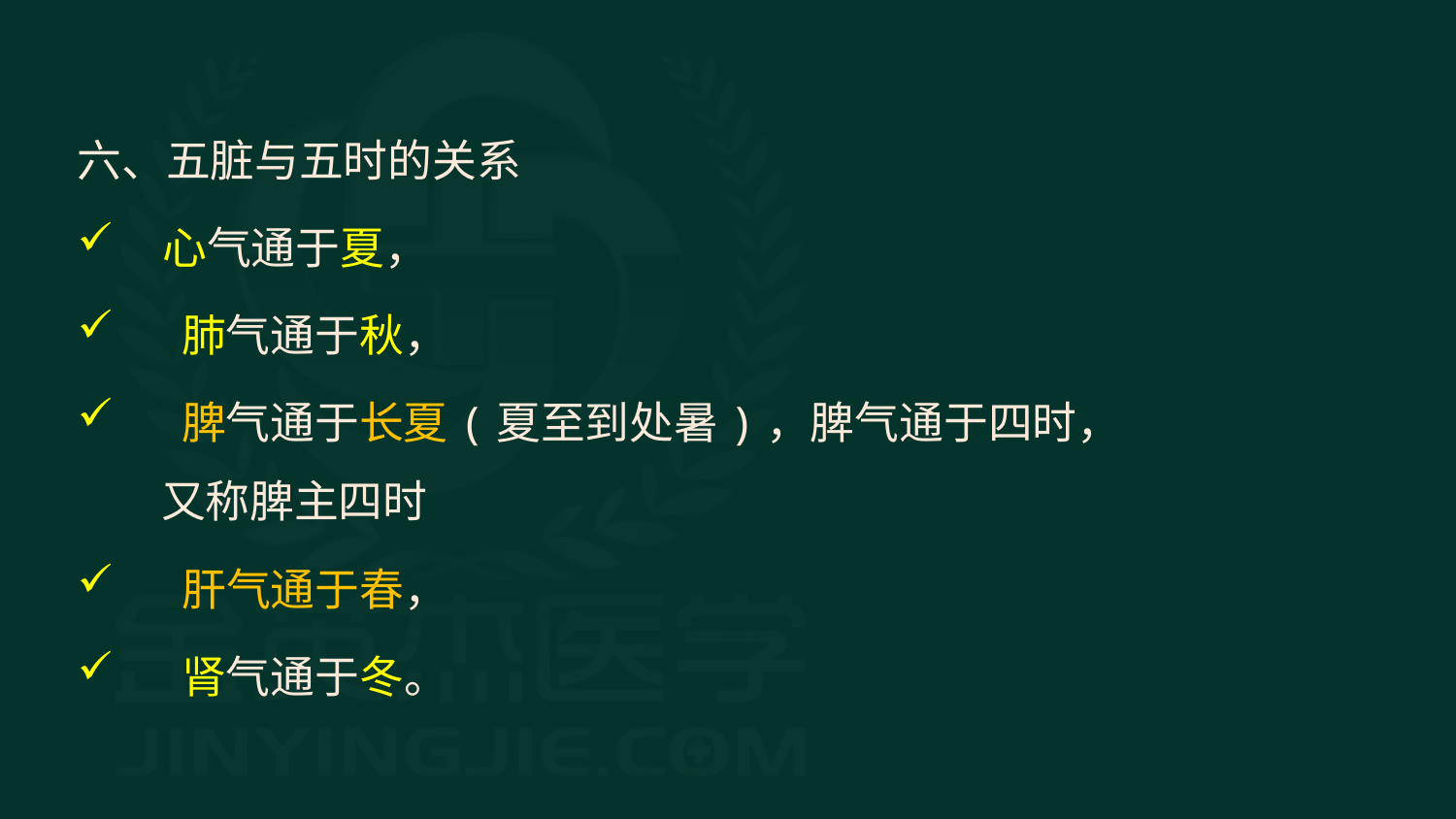

六、五脏与五时的关系
  心气通于夏，
 肺气通于秋，
 脾气通于长夏(夏至到处暑)，脾气通于四时，又称脾主四时
 肝气通于春，
 肾气通于冬。